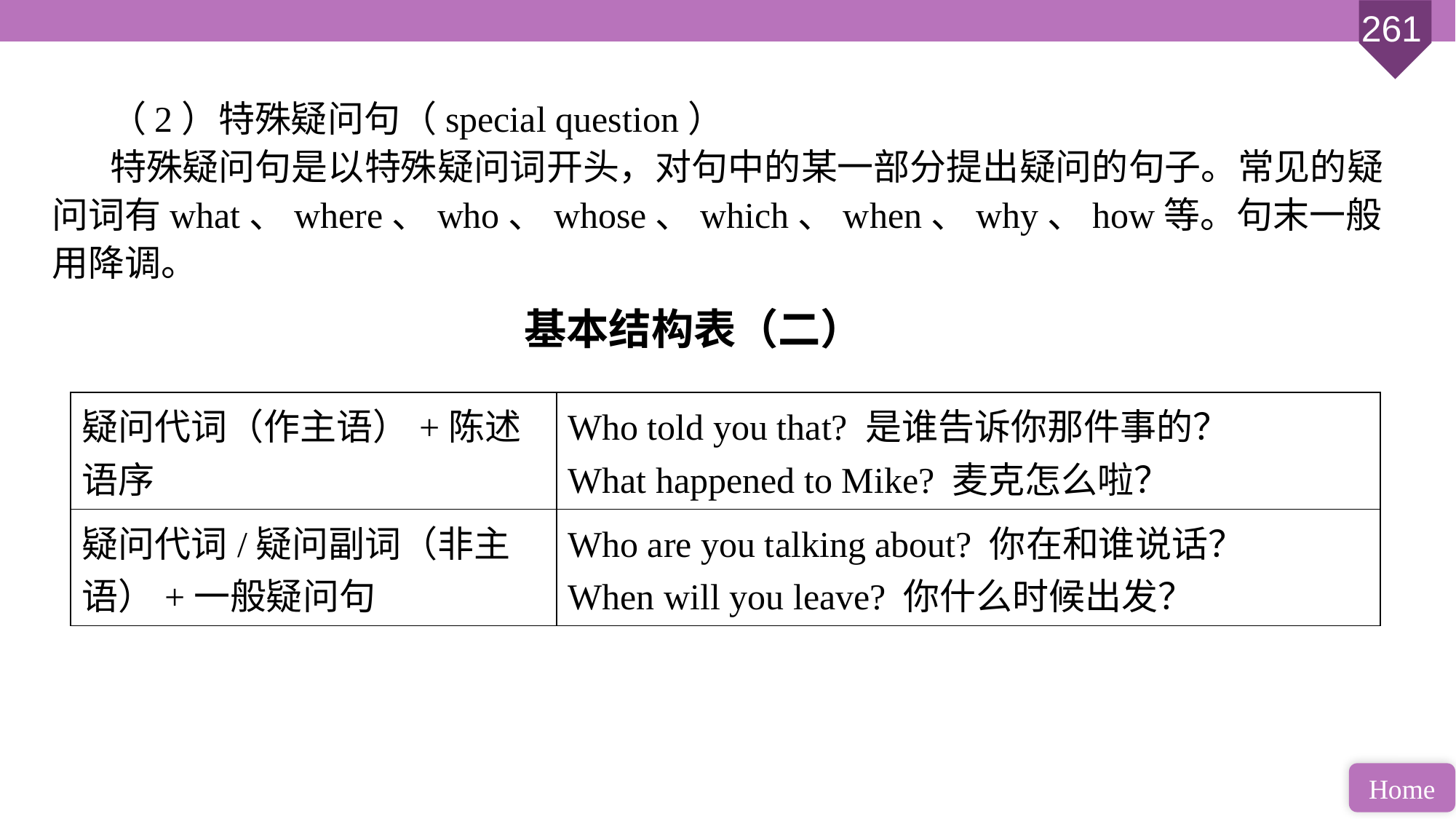

（2）特殊疑问句（special question）
      特殊疑问句是以特殊疑问词开头，对句中的某一部分提出疑问的句子。常见的疑问词有what、where、who、whose、which、when、why、how等。句末一般用降调。
基本结构表（二）
| 疑问代词（作主语）+陈述语序 | Who told you that? 是谁告诉你那件事的？ What happened to Mike? 麦克怎么啦？ |
| --- | --- |
| 疑问代词/疑问副词（非主语）+一般疑问句 | Who are you talking about? 你在和谁说话？ When will you leave? 你什么时候出发？ |